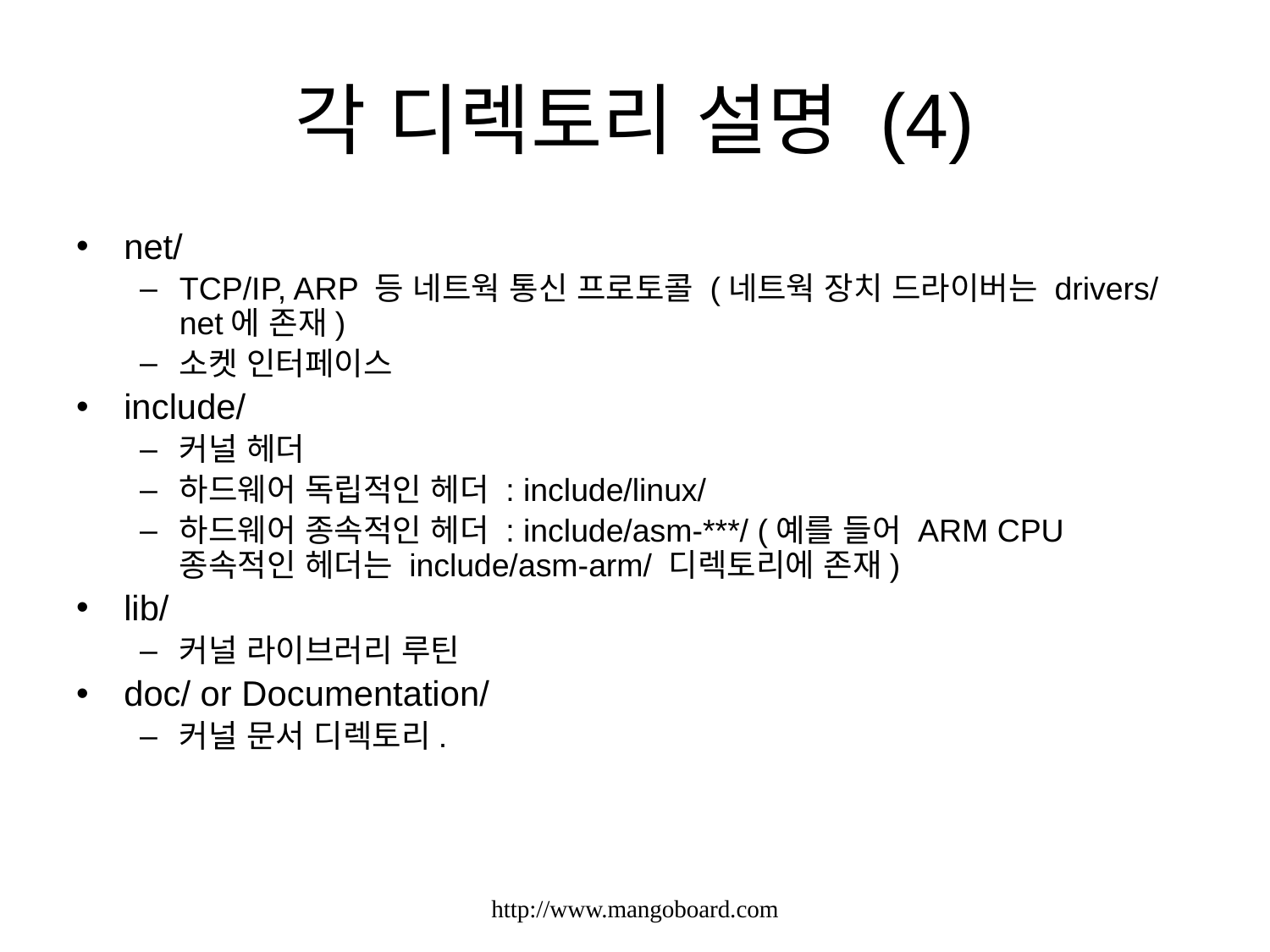

# 각 디렉토리 설명 (4)
net/
TCP/IP, ARP 등 네트웍 통신 프로토콜 (네트웍 장치 드라이버는 drivers/net에 존재)
소켓 인터페이스
include/
커널 헤더
하드웨어 독립적인 헤더 : include/linux/
하드웨어 종속적인 헤더 : include/asm-***/ (예를 들어 ARM CPU 종속적인 헤더는 include/asm-arm/ 디렉토리에 존재)
lib/
커널 라이브러리 루틴
doc/ or Documentation/
커널 문서 디렉토리.
http://www.mangoboard.com